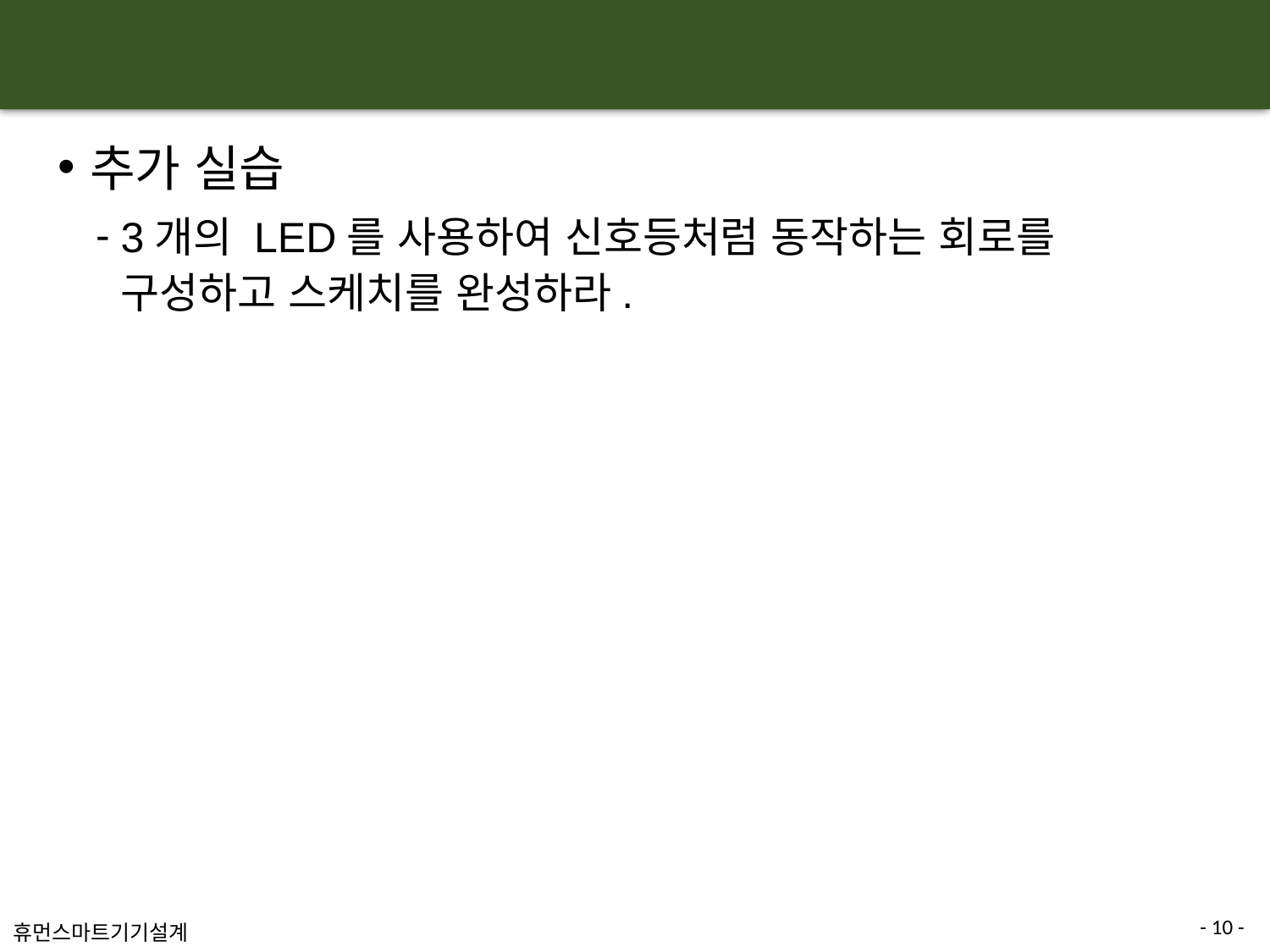

#
추가 실습
3개의 LED를 사용하여 신호등처럼 동작하는 회로를 구성하고 스케치를 완성하라.
- 10 -